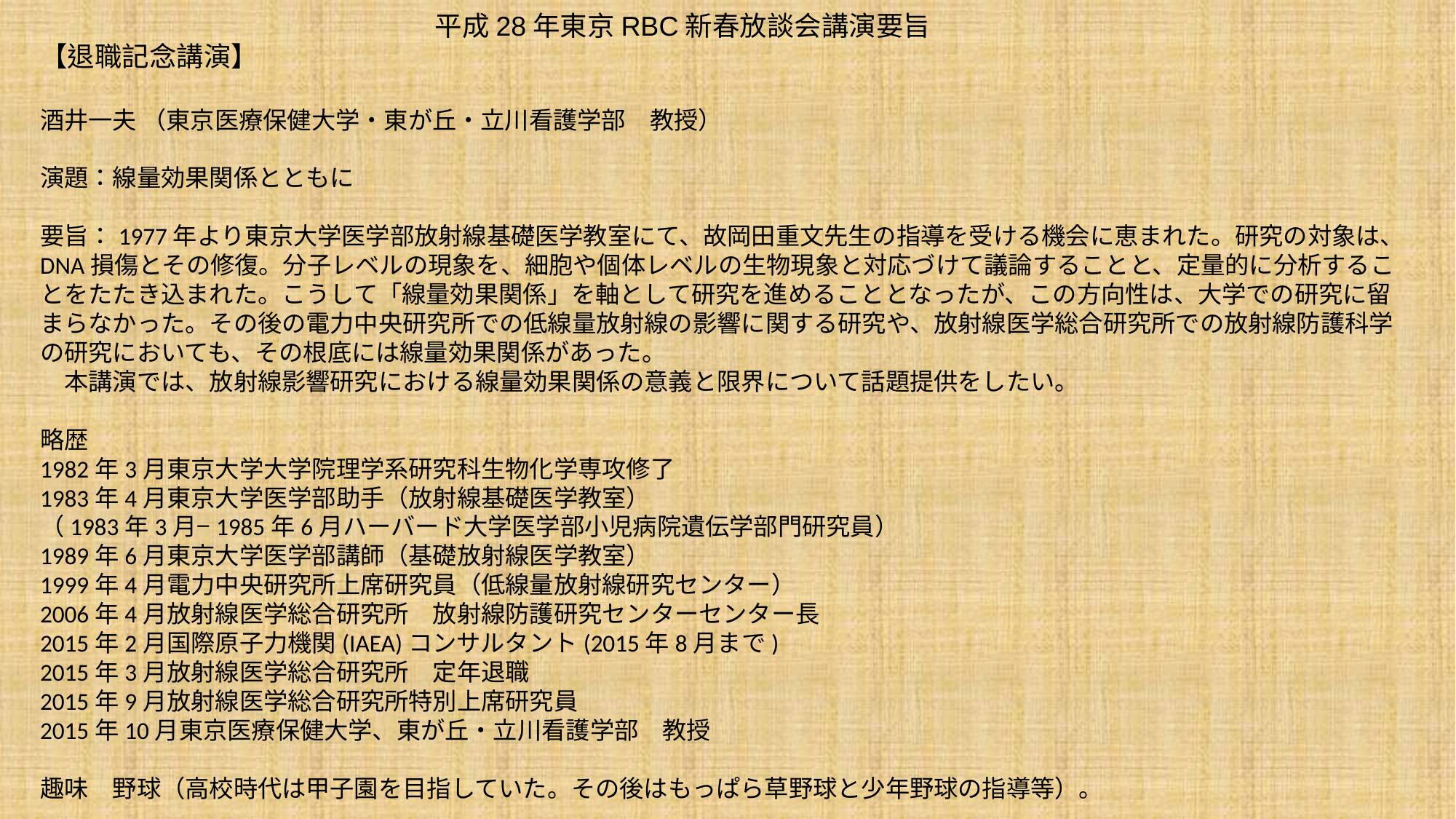

平成28年東京RBC新春放談会講演要旨

【退職記念講演】

酒井一夫 （東京医療保健大学・東が丘・立川看護学部　教授）

演題：線量効果関係とともに

要旨：1977年より東京大学医学部放射線基礎医学教室にて、故岡田重文先生の指導を受ける機会に恵まれた。研究の対象は、DNA損傷とその修復。分子レベルの現象を、細胞や個体レベルの生物現象と対応づけて議論することと、定量的に分析することをたたき込まれた。こうして「線量効果関係」を軸として研究を進めることとなったが、この方向性は、大学での研究に留まらなかった。その後の電力中央研究所での低線量放射線の影響に関する研究や、放射線医学総合研究所での放射線防護科学の研究においても、その根底には線量効果関係があった。
　本講演では、放射線影響研究における線量効果関係の意義と限界について話題提供をしたい。

略歴
1982年3月東京大学大学院理学系研究科生物化学専攻修了
1983年4月東京大学医学部助手（放射線基礎医学教室）
（1983年3月−1985年6月ハーバード大学医学部小児病院遺伝学部門研究員）
1989年6月東京大学医学部講師（基礎放射線医学教室）
1999年4月電力中央研究所上席研究員（低線量放射線研究センター）
2006年4月放射線医学総合研究所　放射線防護研究センターセンター長
2015年2月国際原子力機関(IAEA)コンサルタント(2015年8月まで)
2015年3月放射線医学総合研究所　定年退職
2015年9月放射線医学総合研究所特別上席研究員
2015年10月東京医療保健大学、東が丘・立川看護学部　教授

趣味　野球（高校時代は甲子園を目指していた。その後はもっぱら草野球と少年野球の指導等）。